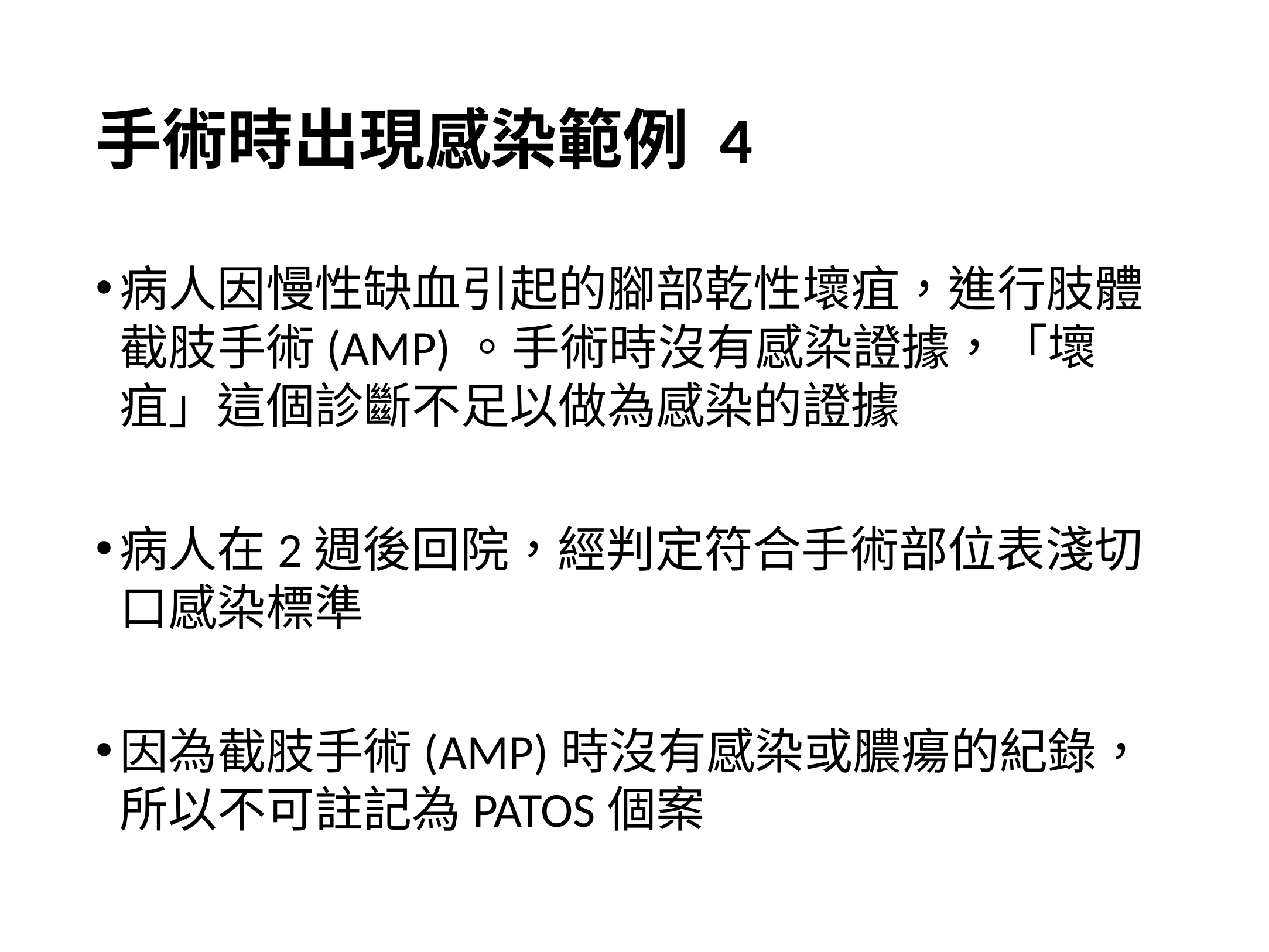

# 手術時出現感染範例 4
病人因慢性缺血引起的腳部乾性壞疽，進行肢體截肢手術(AMP)。手術時沒有感染證據，「壞疽」這個診斷不足以做為感染的證據

病人在2週後回院，經判定符合手術部位表淺切口感染標準

因為截肢手術(AMP)時沒有感染或膿瘍的紀錄，所以不可註記為PATOS個案